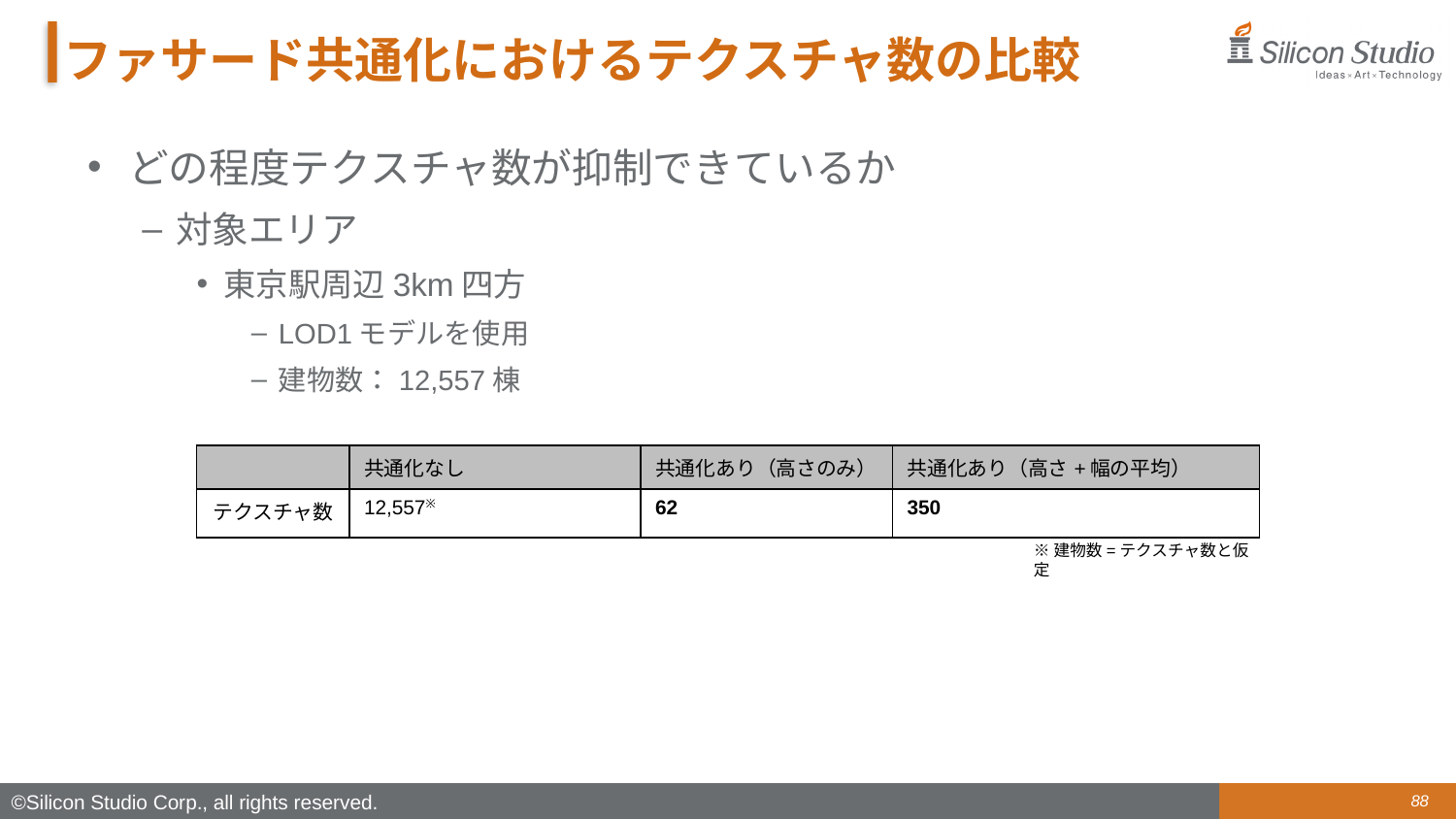

# ファサード共通化におけるテクスチャ数の比較
どの程度テクスチャ数が抑制できているか
対象エリア
東京駅周辺3km四方
LOD1モデルを使用
建物数：12,557棟

|  | 共通化なし | 共通化あり（高さのみ） | 共通化あり（高さ+幅の平均） |
| --- | --- | --- | --- |
| テクスチャ数 | 12,557※ | 62 | 350 |
※建物数=テクスチャ数と仮定